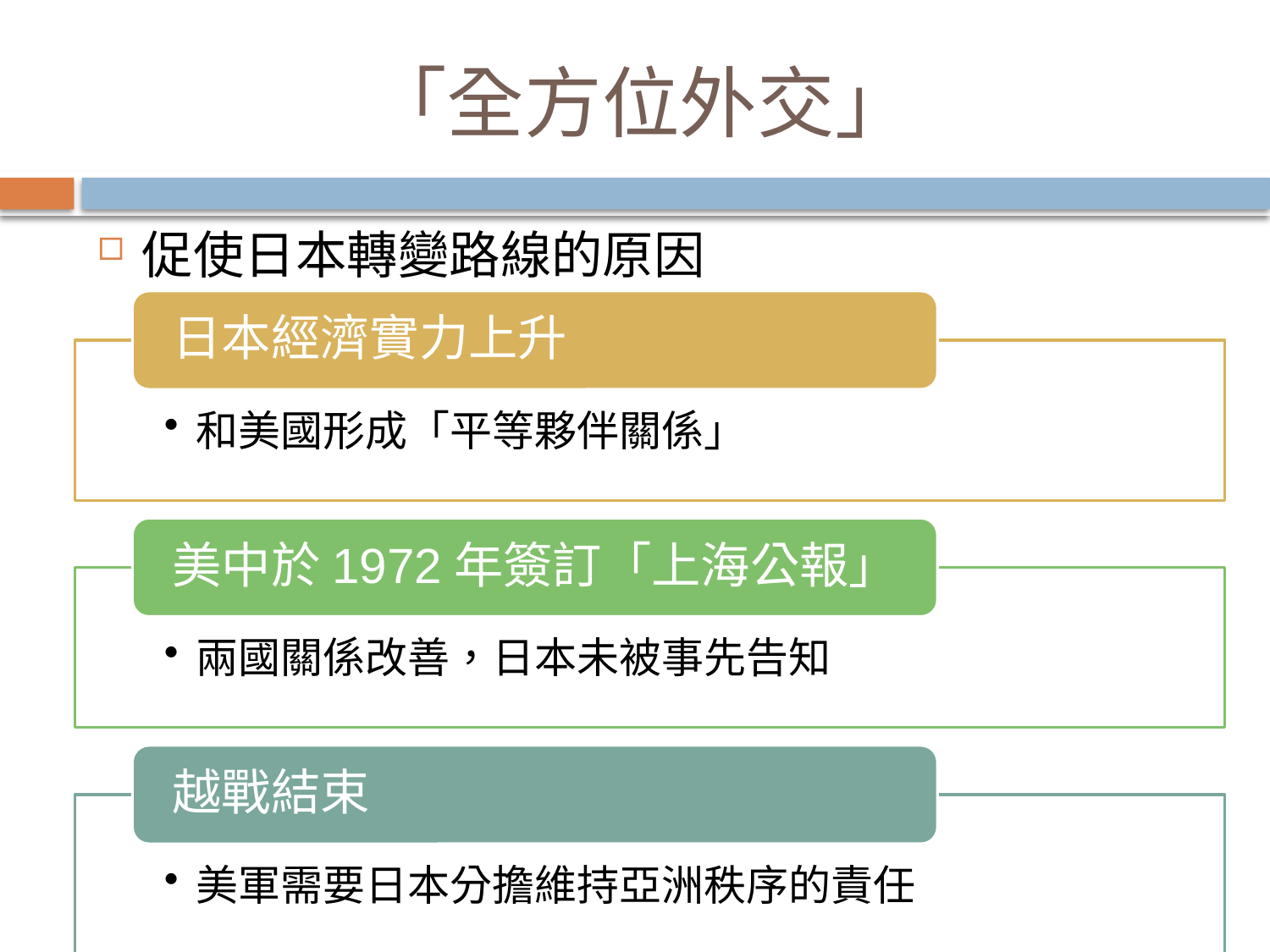

# 「全方位外交」
促使日本轉變路線的原因
和美國形成「平等夥伴關係」
日本經濟實力上升
兩國關係改善，日本未被事先告知
美中於1972年簽訂「上海公報」
美軍需要日本分擔維持亞洲秩序的責任
越戰結束